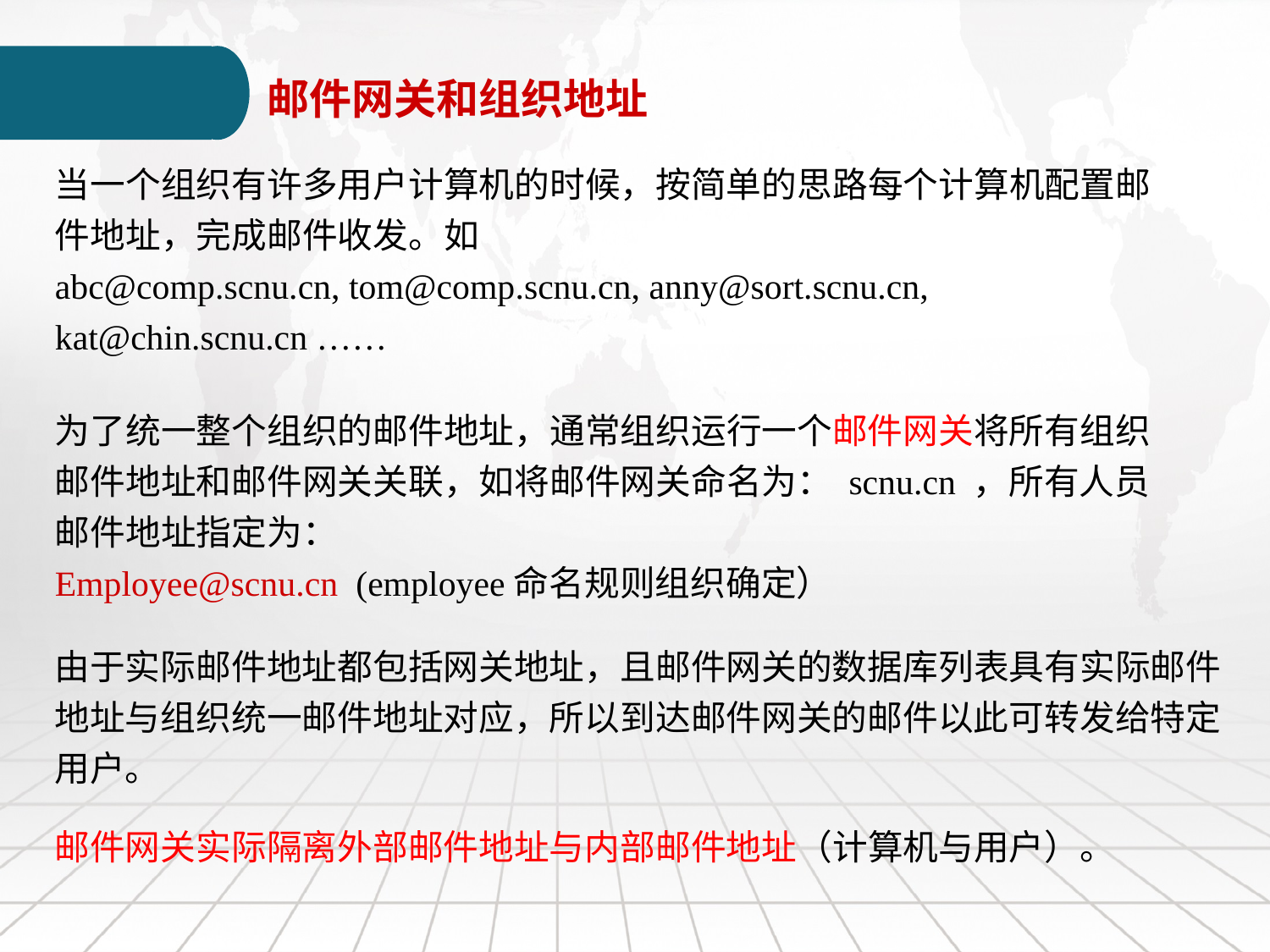

邮件网关和组织地址
当一个组织有许多用户计算机的时候，按简单的思路每个计算机配置邮件地址，完成邮件收发。如
abc@comp.scnu.cn, tom@comp.scnu.cn, anny@sort.scnu.cn, kat@chin.scnu.cn ……
为了统一整个组织的邮件地址，通常组织运行一个邮件网关将所有组织邮件地址和邮件网关关联，如将邮件网关命名为： scnu.cn ，所有人员邮件地址指定为：
Employee@scnu.cn  (employee命名规则组织确定）
由于实际邮件地址都包括网关地址，且邮件网关的数据库列表具有实际邮件地址与组织统一邮件地址对应，所以到达邮件网关的邮件以此可转发给特定用户。
邮件网关实际隔离外部邮件地址与内部邮件地址（计算机与用户）。